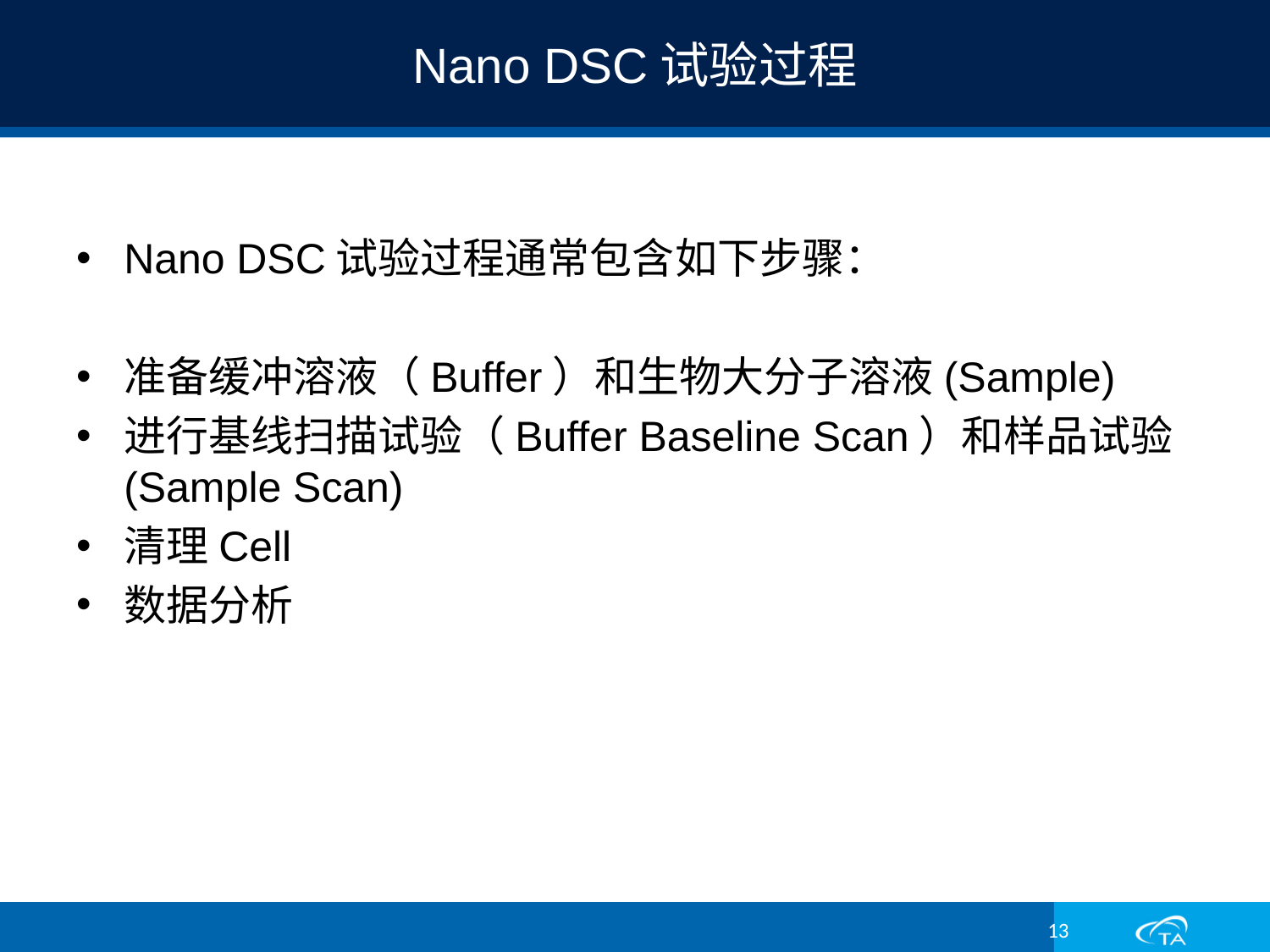

# Nano DSC试验过程

Nano DSC试验过程通常包含如下步骤：

准备缓冲溶液（Buffer）和生物大分子溶液(Sample)
进行基线扫描试验（Buffer Baseline Scan）和样品试验(Sample Scan)
清理Cell
数据分析
13